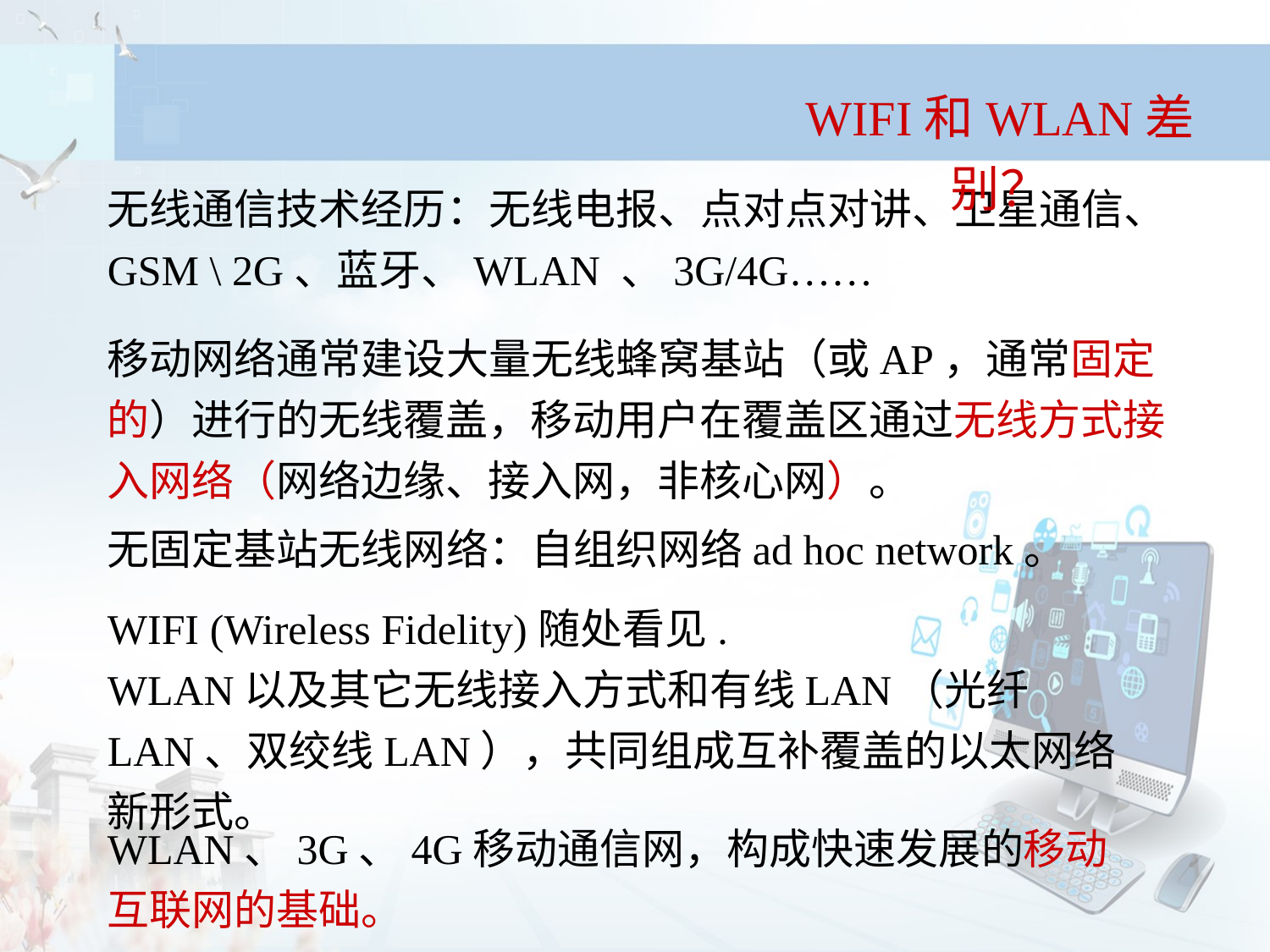

WIFI和WLAN差别？
无线通信技术经历：无线电报、点对点对讲、卫星通信、GSM \ 2G、蓝牙、WLAN 、3G/4G……
移动网络通常建设大量无线蜂窝基站（或AP，通常固定的）进行的无线覆盖，移动用户在覆盖区通过无线方式接入网络（网络边缘、接入网，非核心网）。
无固定基站无线网络：自组织网络ad hoc network。
WIFI (Wireless Fidelity)随处看见.
WLAN以及其它无线接入方式和有线LAN（光纤LAN、双绞线LAN），共同组成互补覆盖的以太网络新形式。
WLAN、3G、4G移动通信网，构成快速发展的移动互联网的基础。